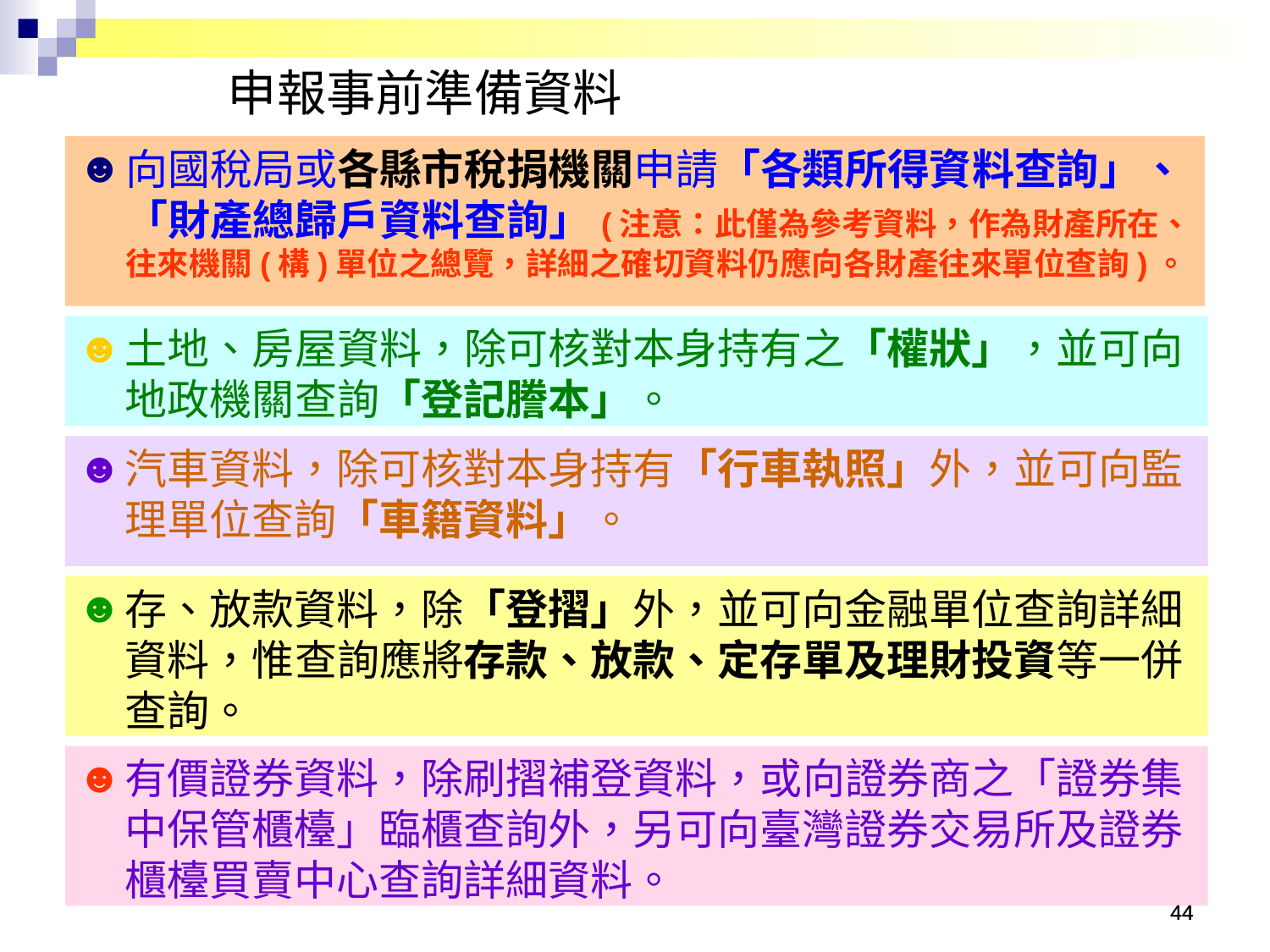

申報事前準備資料
向國稅局或各縣市稅捐機關申請「各類所得資料查詢」、「財產總歸戶資料查詢」(注意：此僅為參考資料，作為財產所在、往來機關(構)單位之總覽，詳細之確切資料仍應向各財產往來單位查詢)。
土地、房屋資料，除可核對本身持有之「權狀」，並可向地政機關查詢「登記謄本」。
汽車資料，除可核對本身持有「行車執照」外，並可向監理單位查詢「車籍資料」。
存、放款資料，除「登摺」外，並可向金融單位查詢詳細資料，惟查詢應將存款、放款、定存單及理財投資等一併查詢。
有價證券資料，除刷摺補登資料，或向證券商之「證券集中保管櫃檯」臨櫃查詢外，另可向臺灣證券交易所及證券櫃檯買賣中心查詢詳細資料。
44
44